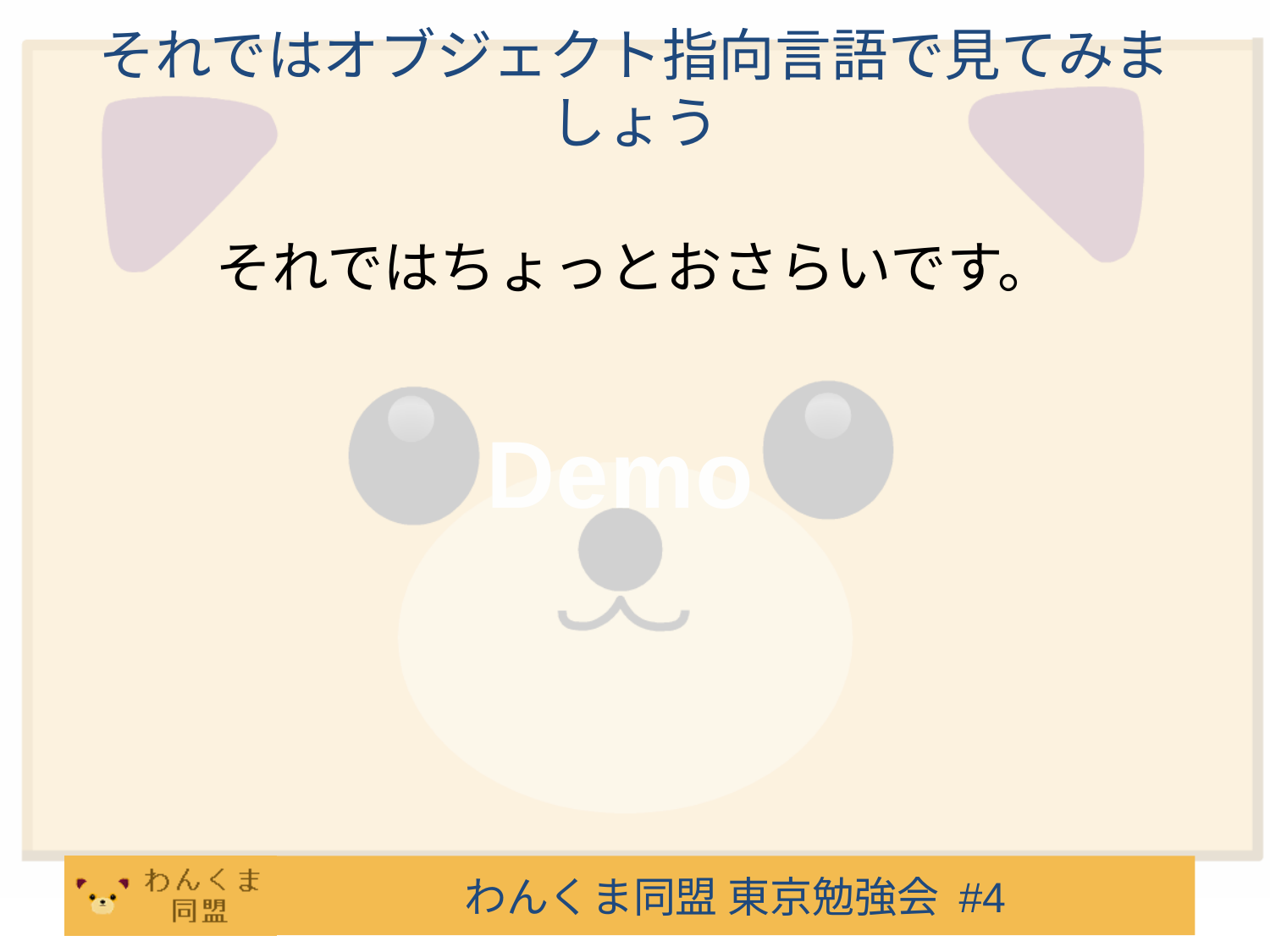

# それではオブジェクト指向言語で見てみましょう

それではちょっとおさらいです。

Demo